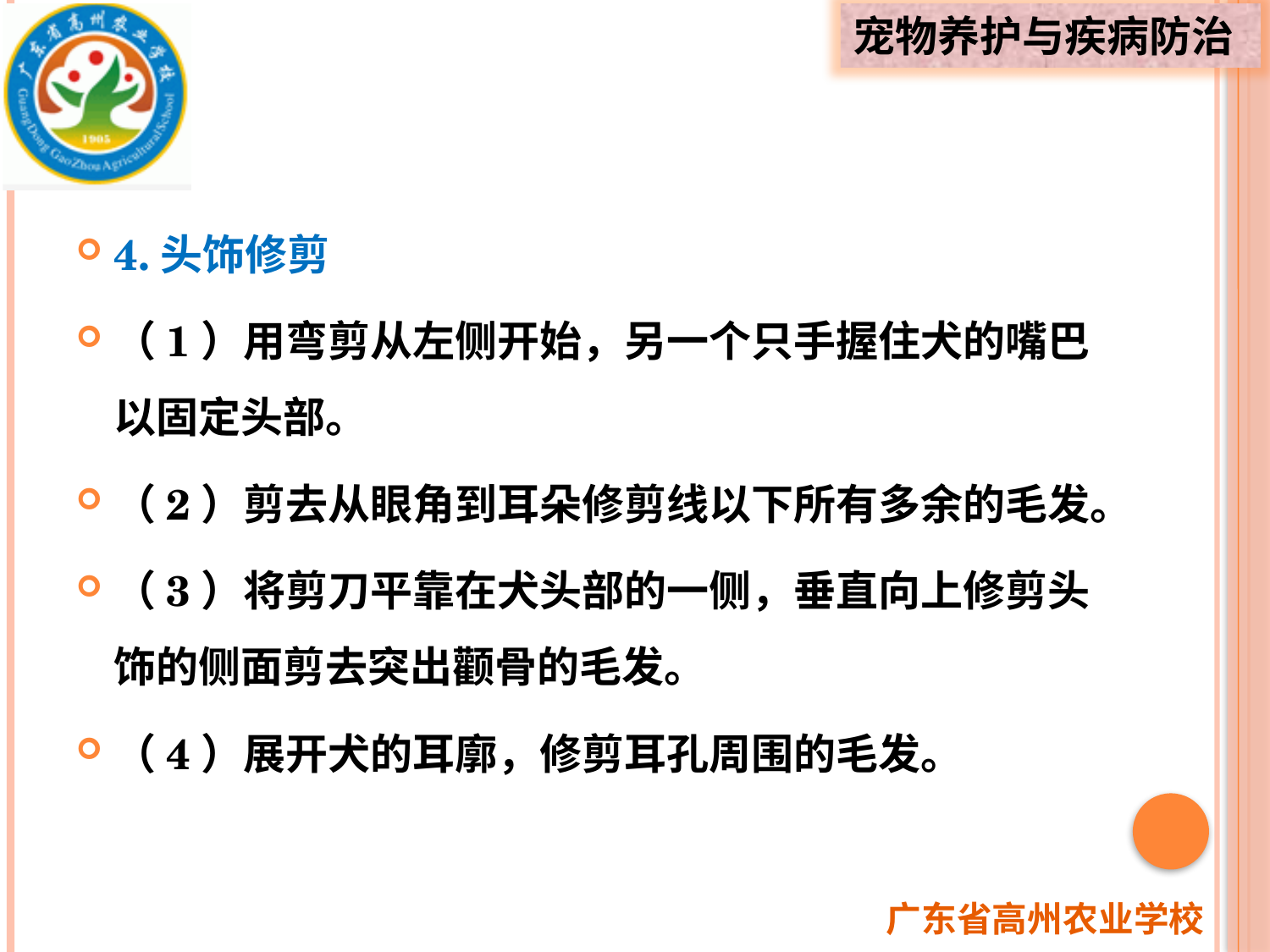

4.头饰修剪
（1）用弯剪从左侧开始，另一个只手握住犬的嘴巴以固定头部。
（2）剪去从眼角到耳朵修剪线以下所有多余的毛发。
（3）将剪刀平靠在犬头部的一侧，垂直向上修剪头饰的侧面剪去突出颧骨的毛发。
（4）展开犬的耳廓，修剪耳孔周围的毛发。